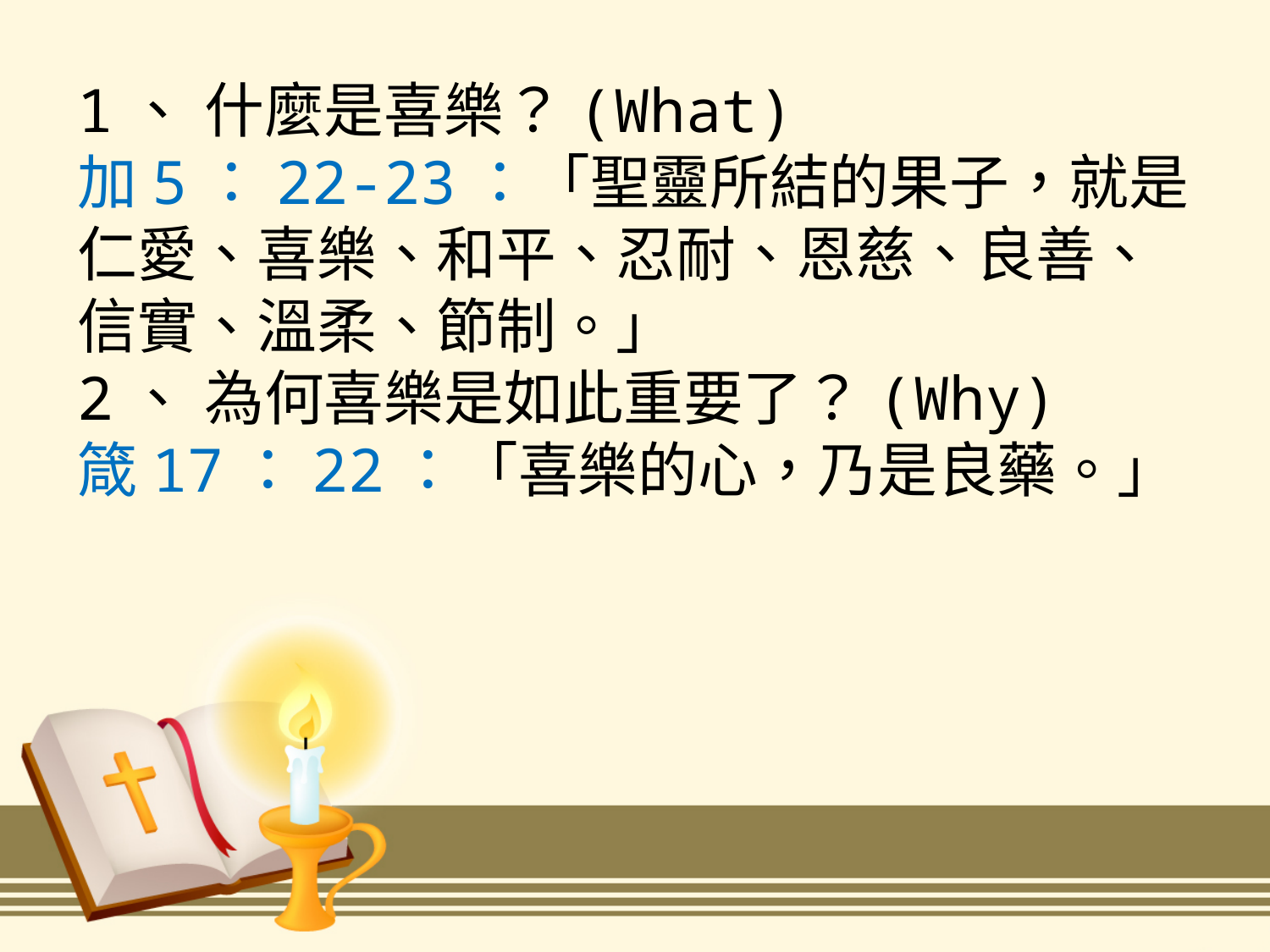

1、	什麼是喜樂？(What)
加5：22-23：「聖靈所結的果子，就是仁愛、喜樂、和平、忍耐、恩慈、良善、信實、溫柔、節制。」
2、	為何喜樂是如此重要了？(Why)
箴17：22：「喜樂的心，乃是良藥。」